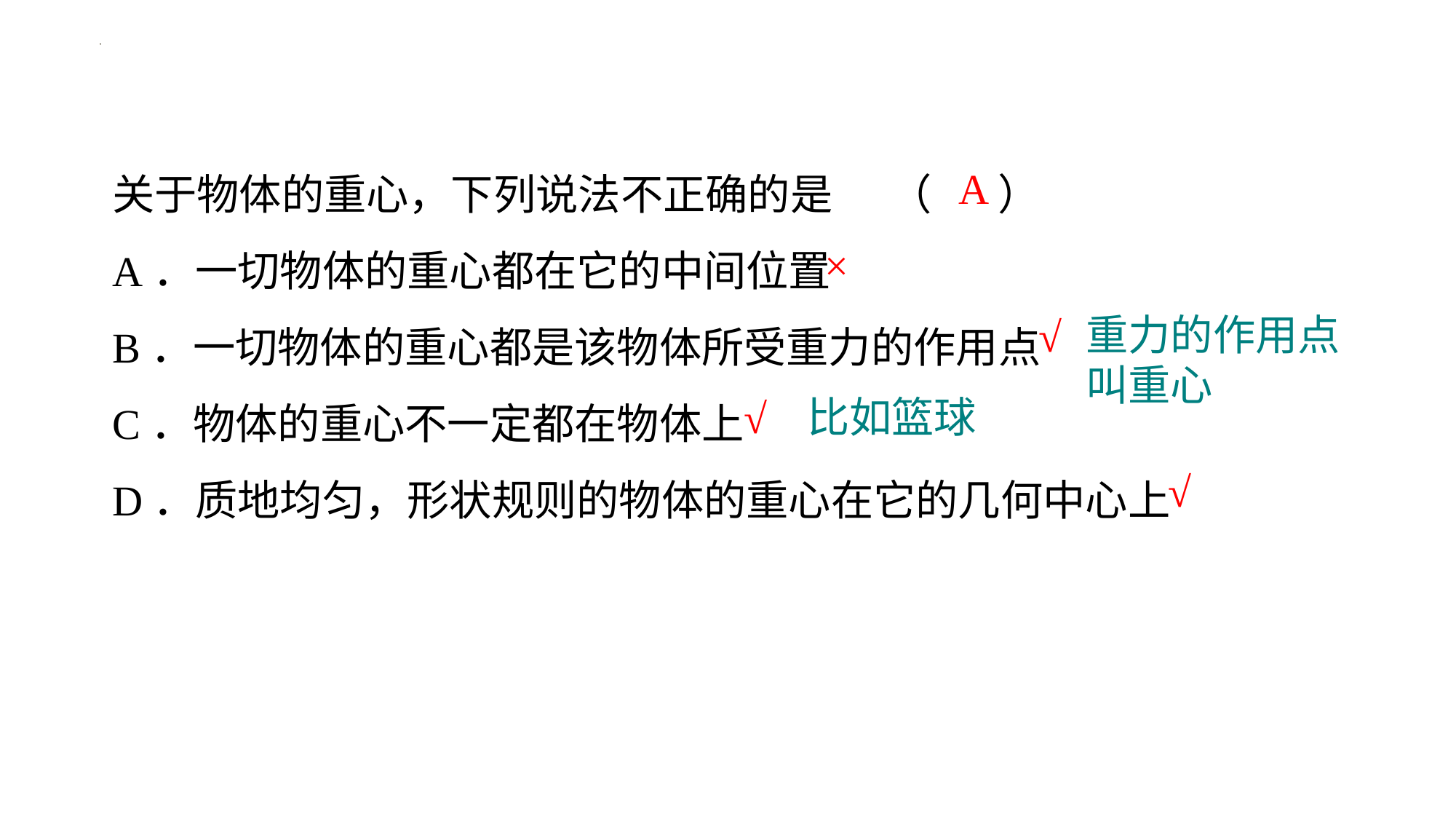

关于物体的重心，下列说法不正确的是      （       ）
A．一切物体的重心都在它的中间位置
B．一切物体的重心都是该物体所受重力的作用点
C．物体的重心不一定都在物体上
D．质地均匀，形状规则的物体的重心在它的几何中心上
A
×
重力的作用点叫重心
√
比如篮球
√
√